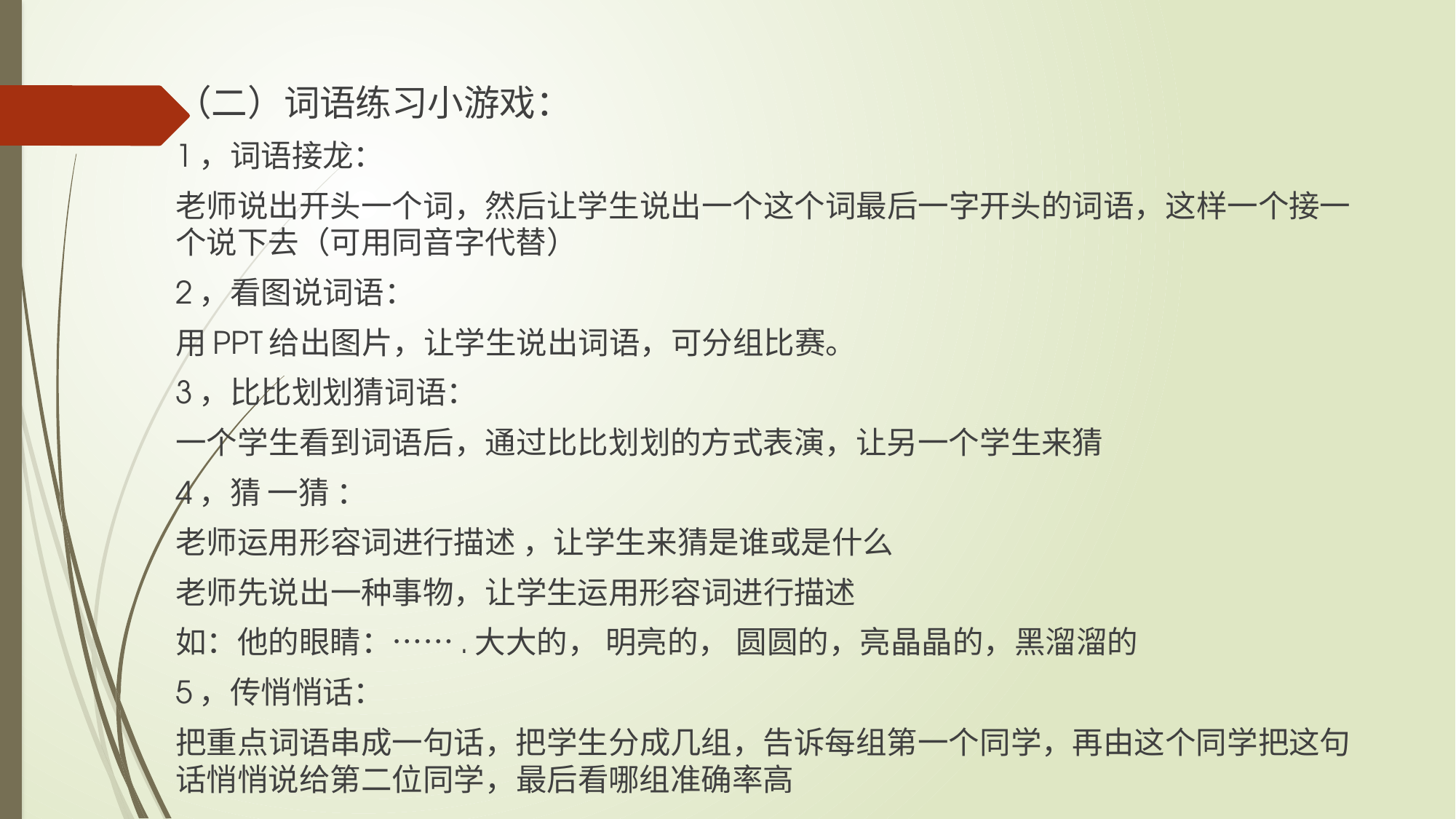

（二）词语练习小游戏：
1，词语接龙：
老师说出开头一个词，然后让学生说出一个这个词最后一字开头的词语，这样一个接一个说下去（可用同音字代替）
2，看图说词语：
用PPT给出图片，让学生说出词语，可分组比赛。
3，比比划划猜词语：
一个学生看到词语后，通过比比划划的方式表演，让另一个学生来猜
4，猜 一猜 ：
老师运用形容词进行描述 ，让学生来猜是谁或是什么
老师先说出一种事物，让学生运用形容词进行描述
如：他的眼睛：…….大大的， 明亮的， 圆圆的，亮晶晶的，黑溜溜的
5，传悄悄话：
把重点词语串成一句话，把学生分成几组，告诉每组第一个同学，再由这个同学把这句话悄悄说给第二位同学，最后看哪组准确率高
#